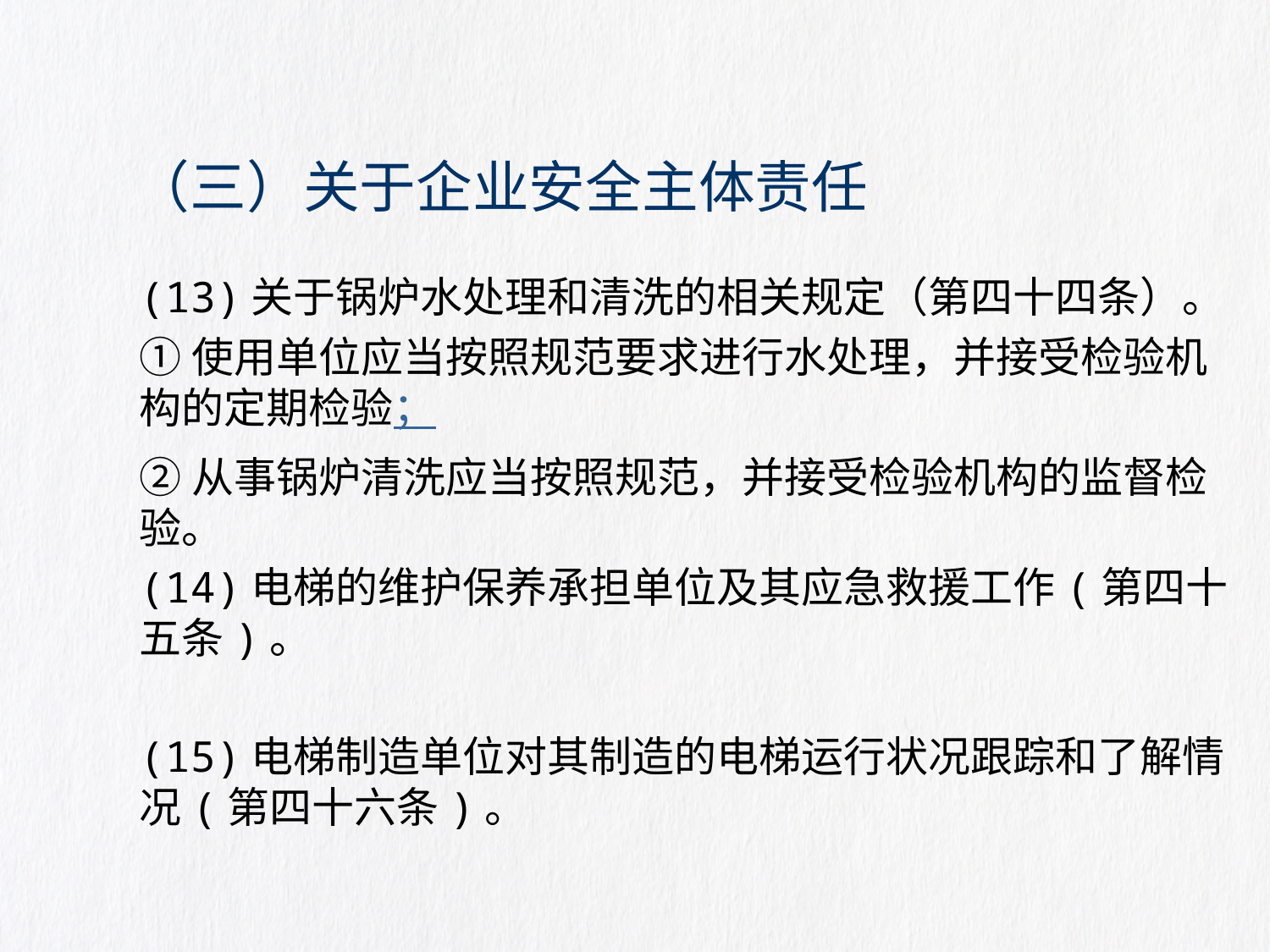

# （三）关于企业安全主体责任
(13)关于锅炉水处理和清洗的相关规定（第四十四条）。
①使用单位应当按照规范要求进行水处理，并接受检验机构的定期检验；
②从事锅炉清洗应当按照规范，并接受检验机构的监督检验。
(14)电梯的维护保养承担单位及其应急救援工作(第四十五条)。

(15)电梯制造单位对其制造的电梯运行状况跟踪和了解情况(第四十六条)。

41